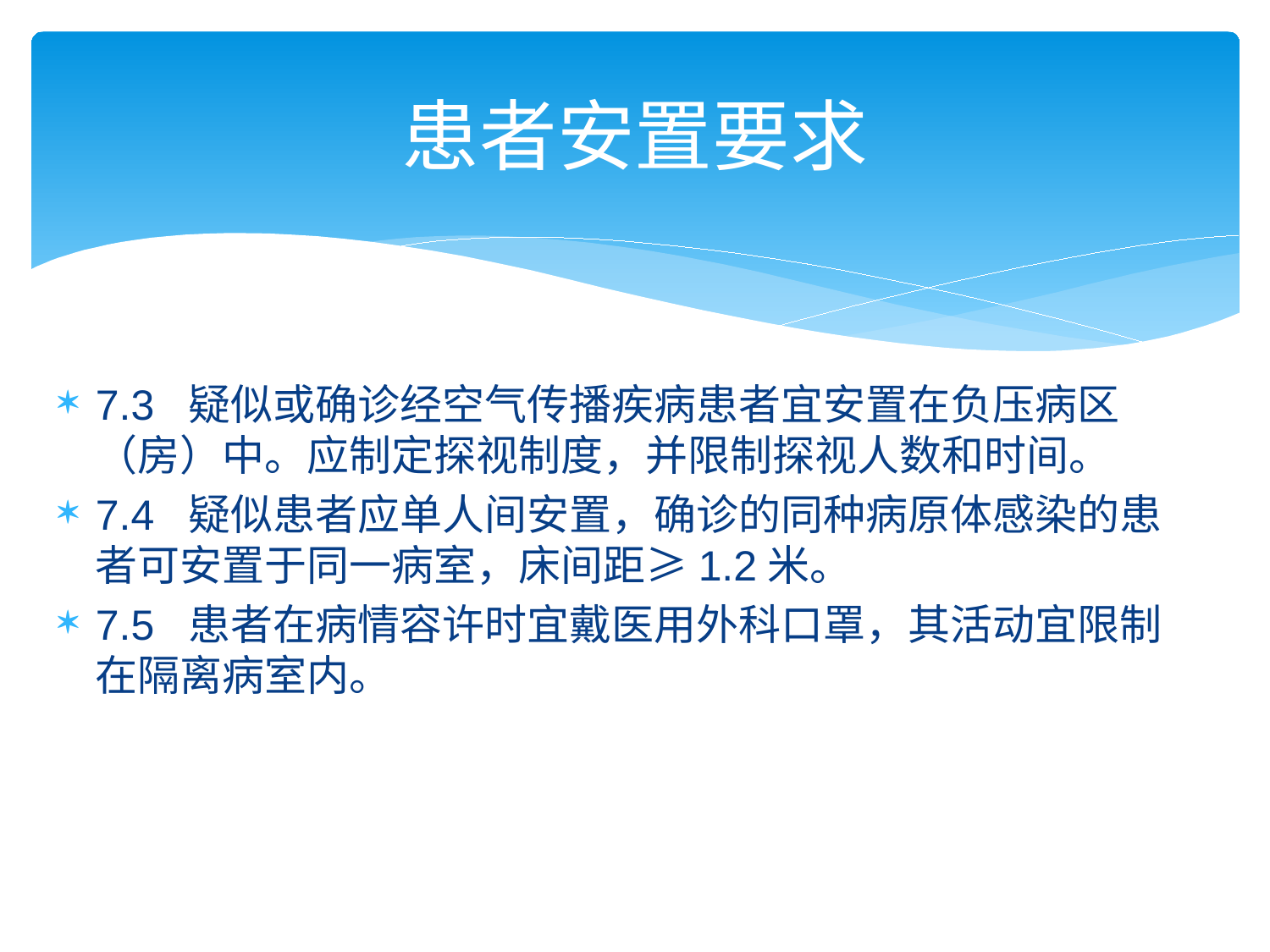

# 患者安置要求
7.3  疑似或确诊经空气传播疾病患者宜安置在负压病区（房）中。应制定探视制度，并限制探视人数和时间。
7.4  疑似患者应单人间安置，确诊的同种病原体感染的患者可安置于同一病室，床间距≥1.2米。
7.5  患者在病情容许时宜戴医用外科口罩，其活动宜限制在隔离病室内。